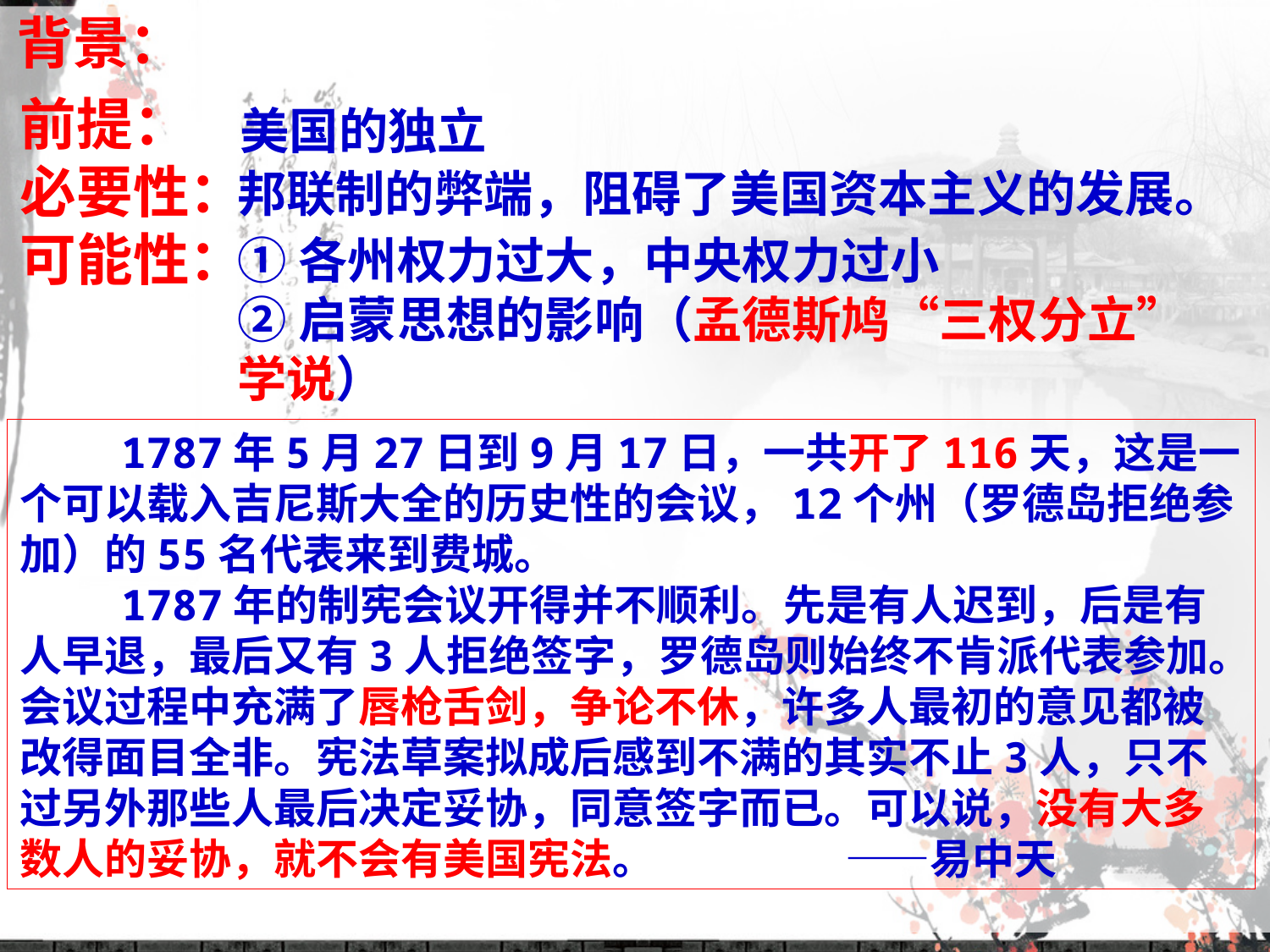

背景：
前提：
必要性：
可能性：
美国的独立
邦联制的弊端，阻碍了美国资本主义的发展。
①各州权力过大，中央权力过小
②启蒙思想的影响（孟德斯鸠“三权分立”学说）
    1787年5月27日到9月17日，一共开了116天，这是一个可以载入吉尼斯大全的历史性的会议，12个州（罗德岛拒绝参加）的55名代表来到费城。
    1787年的制宪会议开得并不顺利。先是有人迟到，后是有人早退，最后又有3人拒绝签字，罗德岛则始终不肯派代表参加。会议过程中充满了唇枪舌剑，争论不休，许多人最初的意见都被改得面目全非。宪法草案拟成后感到不满的其实不止3人，只不过另外那些人最后决定妥协，同意签字而已。可以说，没有大多数人的妥协，就不会有美国宪法。                    ——易中天